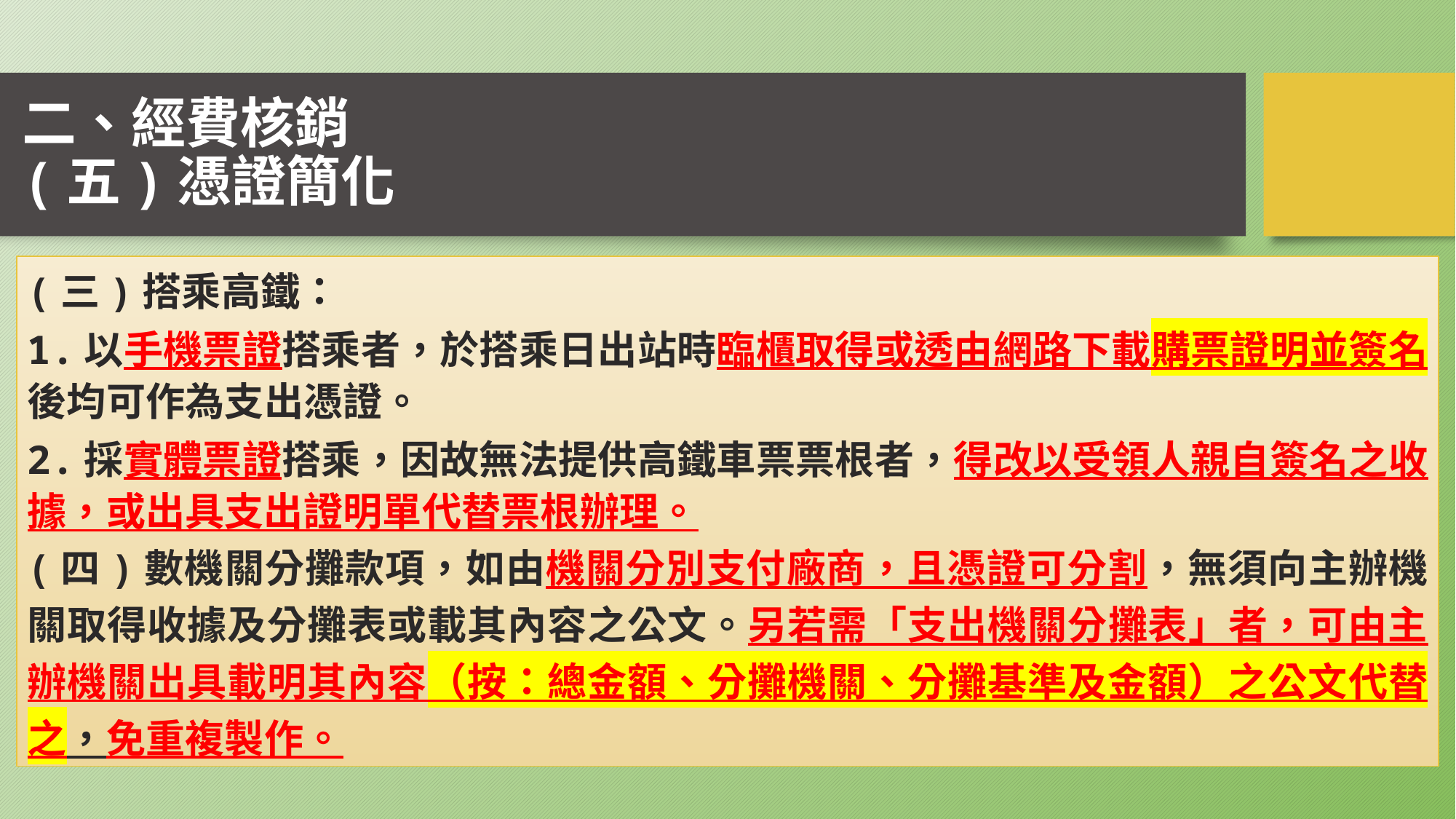

# 二、經費核銷 (五)憑證簡化
(三)搭乘高鐵：
1.以手機票證搭乘者，於搭乘日出站時臨櫃取得或透由網路下載購票證明並簽名後均可作為支出憑證。
2.採實體票證搭乘，因故無法提供高鐵車票票根者，得改以受領人親自簽名之收據，或出具支出證明單代替票根辦理。
(四)數機關分攤款項，如由機關分別支付廠商，且憑證可分割，無須向主辦機關取得收據及分攤表或載其內容之公文。另若需「支出機關分攤表」者，可由主辦機關出具載明其內容（按：總金額、分攤機關、分攤基準及金額）之公文代替之，免重複製作。